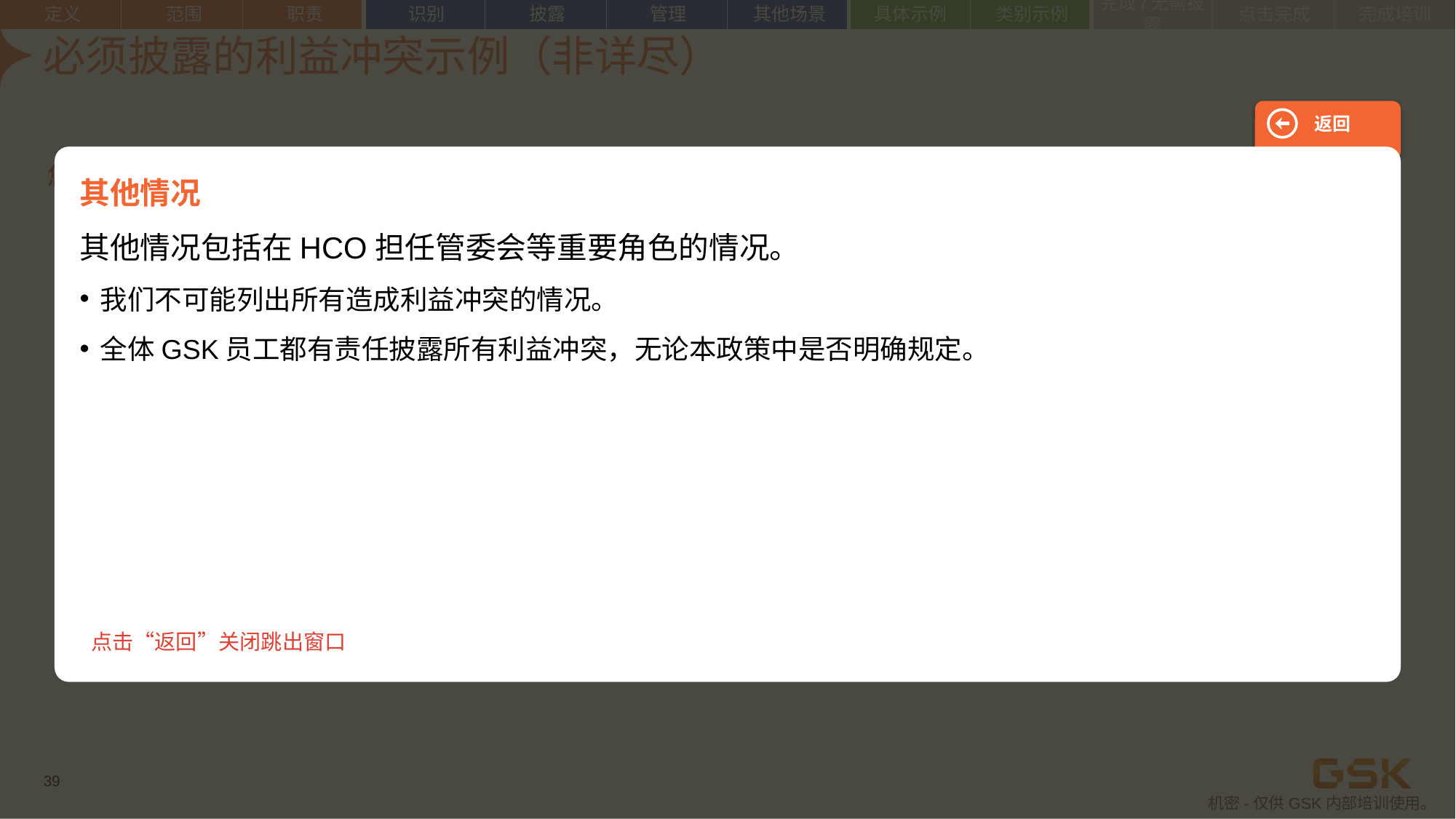

定义
范围
职责
识别
披露
管理
其他场景
具体示例
类别示例
点击完成
完成培训
完成/无需披露
|  |  |  |  |  |  |  |  |  |  |  |  |
| --- | --- | --- | --- | --- | --- | --- | --- | --- | --- | --- | --- |

返回

其他情况
其他情况包括在HCO担任管委会等重要角色的情况。
我们不可能列出所有造成利益冲突的情况。
全体GSK员工都有责任披露所有利益冲突，无论本政策中是否明确规定。

点击“返回”关闭跳出窗口
# 必须披露的利益冲突示例（非详尽）
您可以通过点击查看更多内容
个人关系
个人经济利益
外部专业利益和外部董事会成员资格
政府关系
密切的个人关系
其他情况
39